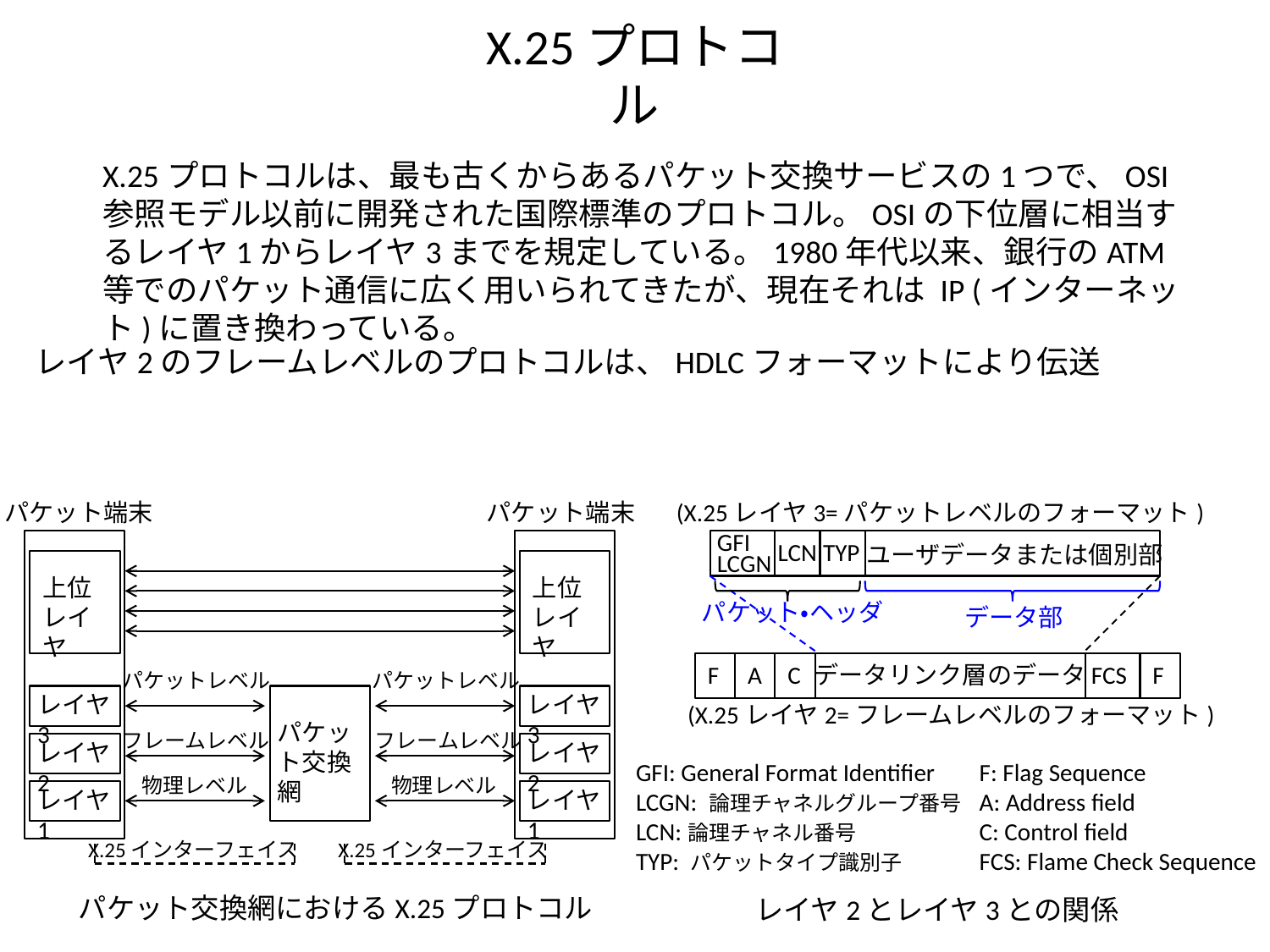

# X.25プロトコル
X.25プロトコルは、最も古くからあるパケット交換サービスの1つで、OSI参照モデル以前に開発された国際標準のプロトコル。OSIの下位層に相当するレイヤ1からレイヤ3までを規定している。1980年代以来、銀行のATM等でのパケット通信に広く用いられてきたが、現在それは IP (インターネット)に置き換わっている。
レイヤ2のフレームレベルのプロトコルは、HDLCフォーマットにより伝送

パケット端末
パケット端末

上位
レイヤ
上位
レイヤ
パケットレベル
パケットレベル
レイヤ3
レイヤ3

パケット交換網
フレームレベル
フレームレベル
レイヤ2
レイヤ2

物理レベル
物理レベル
レイヤ1
レイヤ1

X.25インターフェイス
X.25インターフェイス
(X.25レイヤ3=パケットレベルのフォーマット)

GFI
LCGN

LCN
TYP
ユーザデータまたは個別部
パケット・ヘッダ
データ部

F
A
C
データリンク層のデータ
FCS
F
(X.25レイヤ2=フレームレベルのフォーマット)
GFI: General Format Identifier
LCGN: 論理チャネルグループ番号
LCN:論理チャネル番号
TYP: パケットタイプ識別子
F: Flag Sequence
A: Address field
C: Control field
FCS: Flame Check Sequence
パケット交換網におけるX.25プロトコル
レイヤ2とレイヤ3との関係